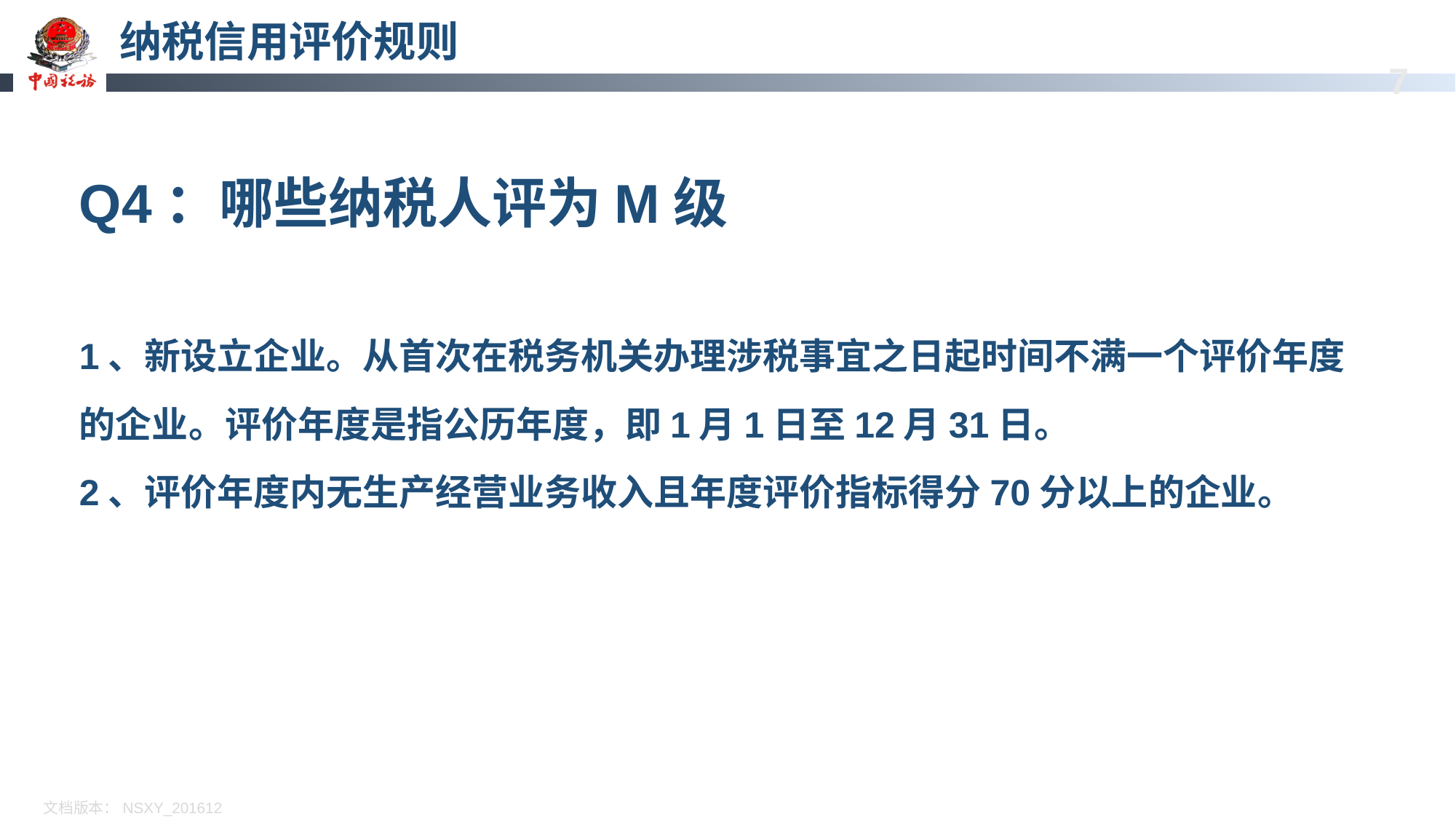

# 纳税信用评价规则
Q4：哪些纳税人评为M级
1、新设立企业。从首次在税务机关办理涉税事宜之日起时间不满一个评价年度的企业。评价年度是指公历年度，即1月1日至12月31日。
2、评价年度内无生产经营业务收入且年度评价指标得分70分以上的企业。